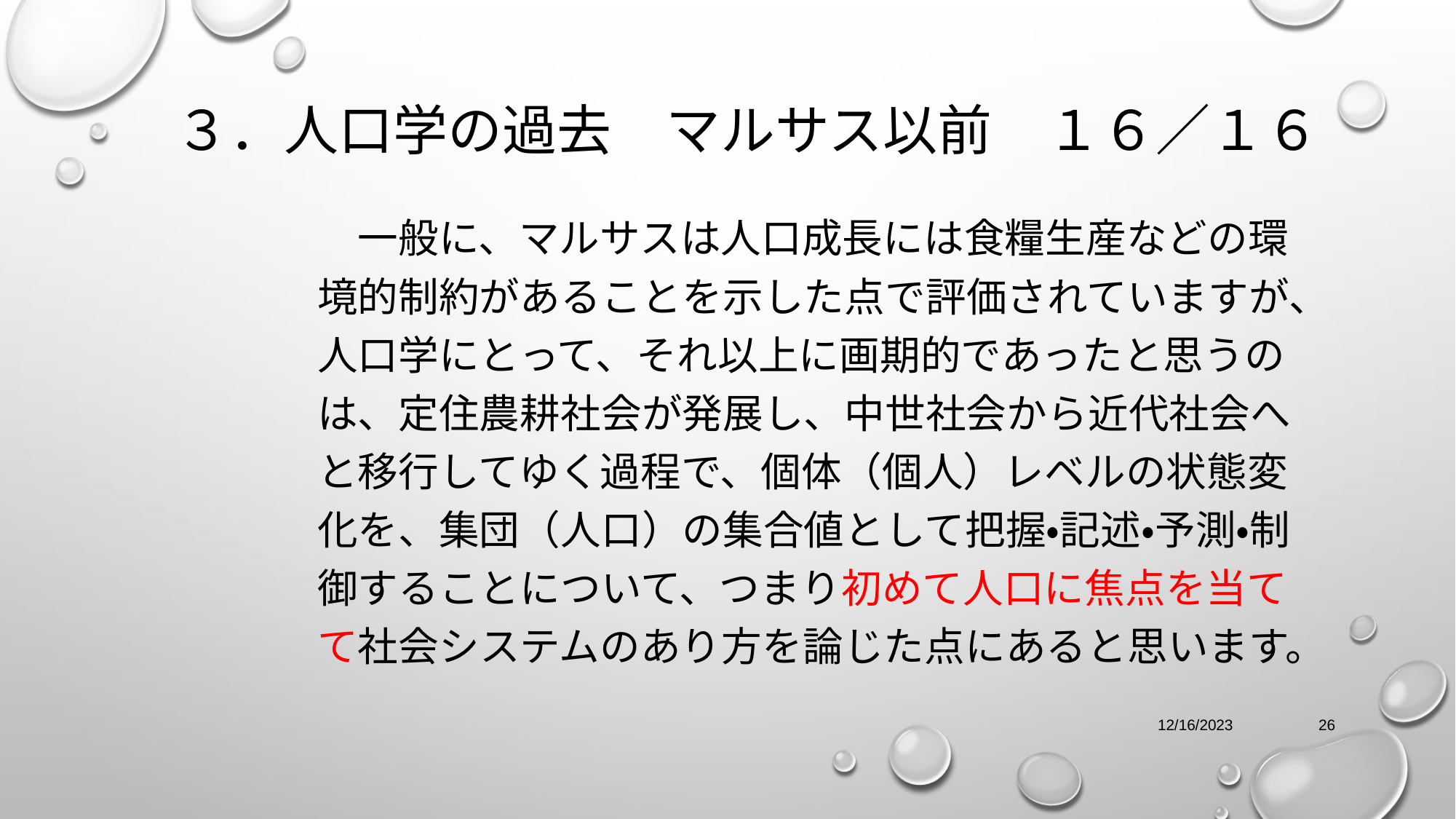

# ３．人口学の過去　マルサス以前　１６／１６
　一般に、マルサスは人口成長には食糧生産などの環境的制約があることを示した点で評価されていますが、人口学にとって、それ以上に画期的であったと思うのは、定住農耕社会が発展し、中世社会から近代社会へと移行してゆく過程で、個体（個人）レベルの状態変化を、集団（人口）の集合値として把握・記述・予測・制御することについて、つまり初めて人口に焦点を当てて社会システムのあり方を論じた点にあると思います。
12/16/2023
26